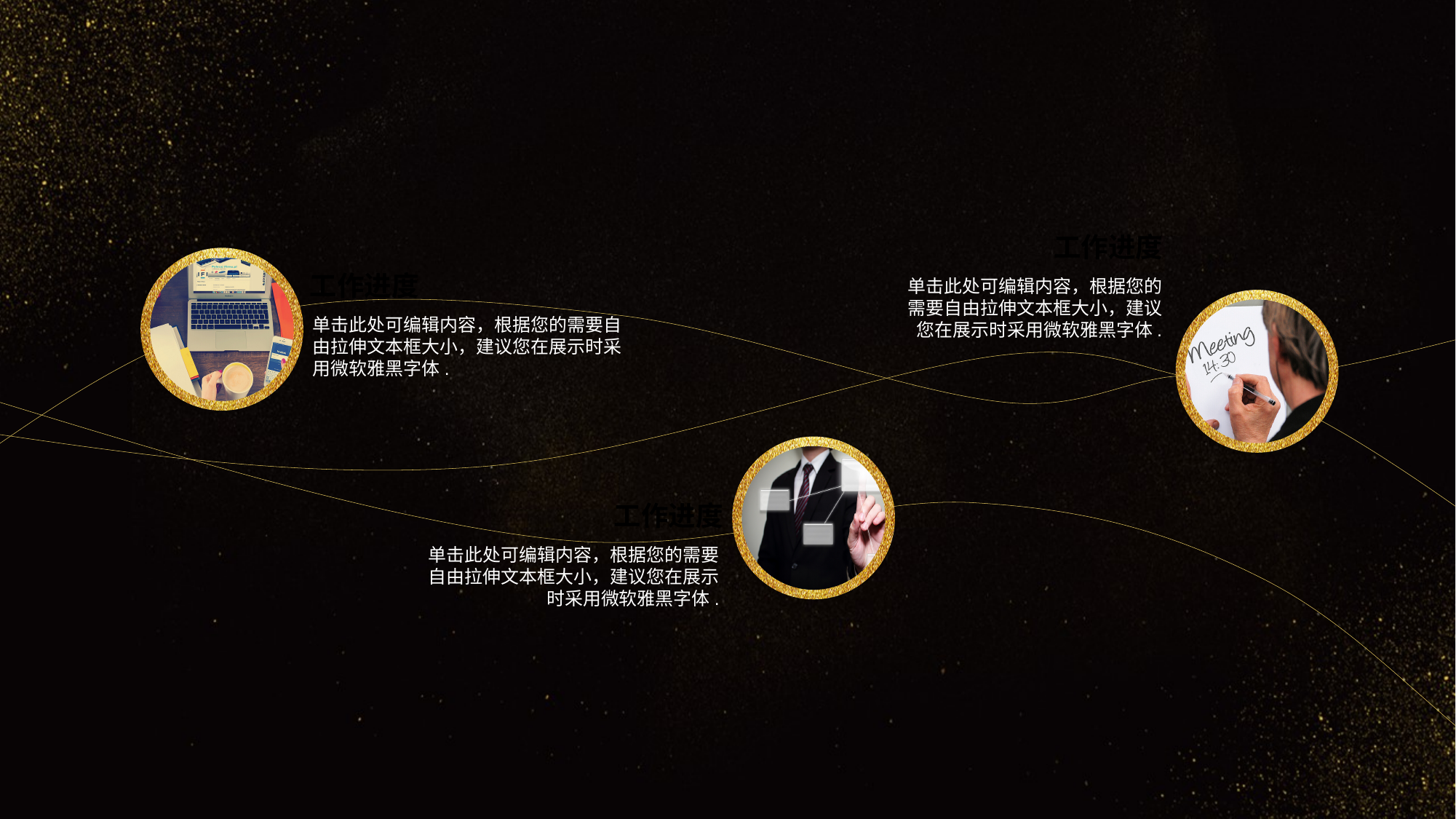

工作进度

工作进度
单击此处可编辑内容，根据您的需要自由拉伸文本框大小，建议您在展示时采用微软雅黑字体.

单击此处可编辑内容，根据您的需要自由拉伸文本框大小，建议您在展示时采用微软雅黑字体.

工作进度
单击此处可编辑内容，根据您的需要自由拉伸文本框大小，建议您在展示时采用微软雅黑字体.